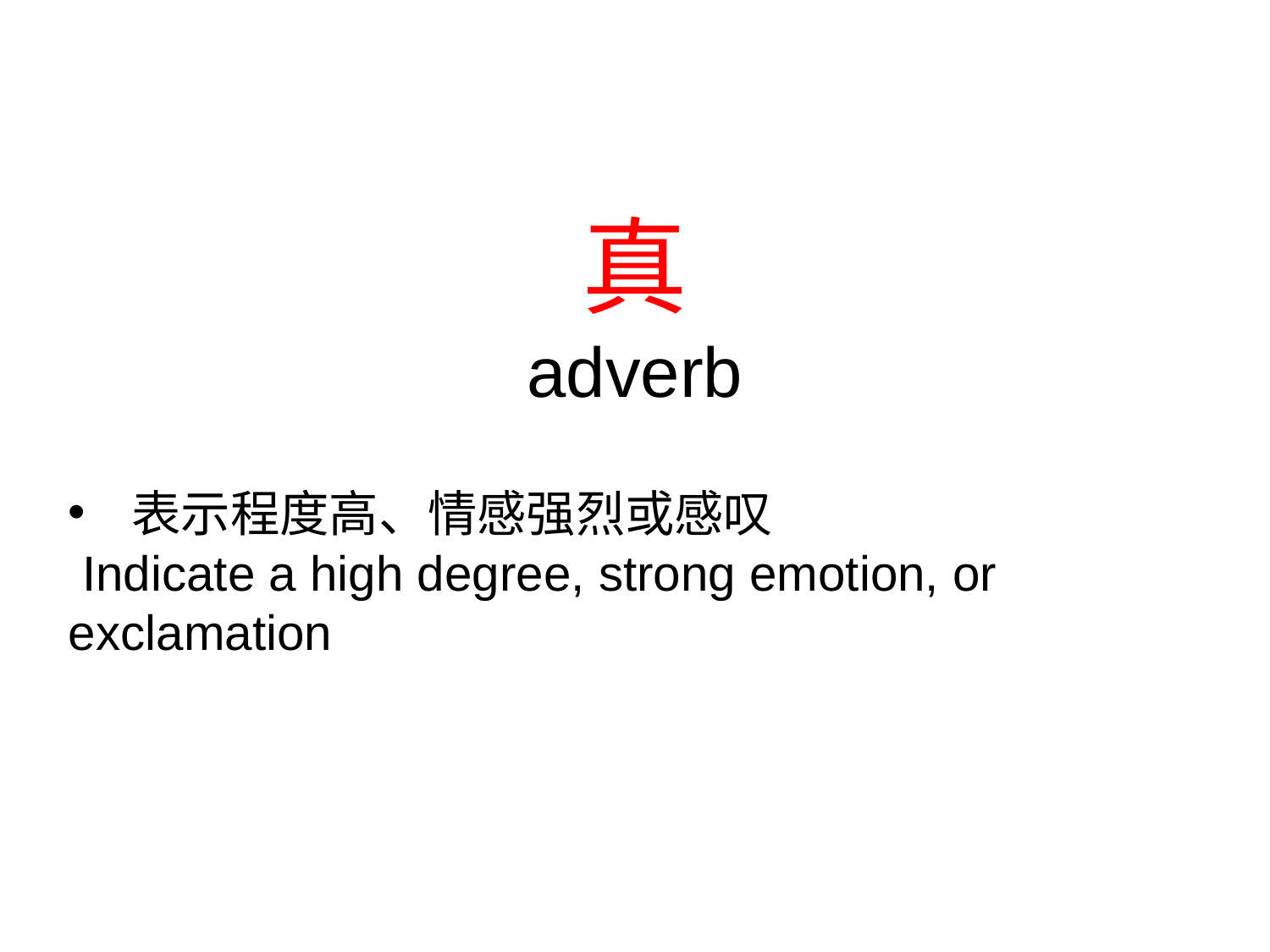

# 真 adverb
表示程度高、情感强烈或感叹
 Indicate a high degree, strong emotion, or exclamation